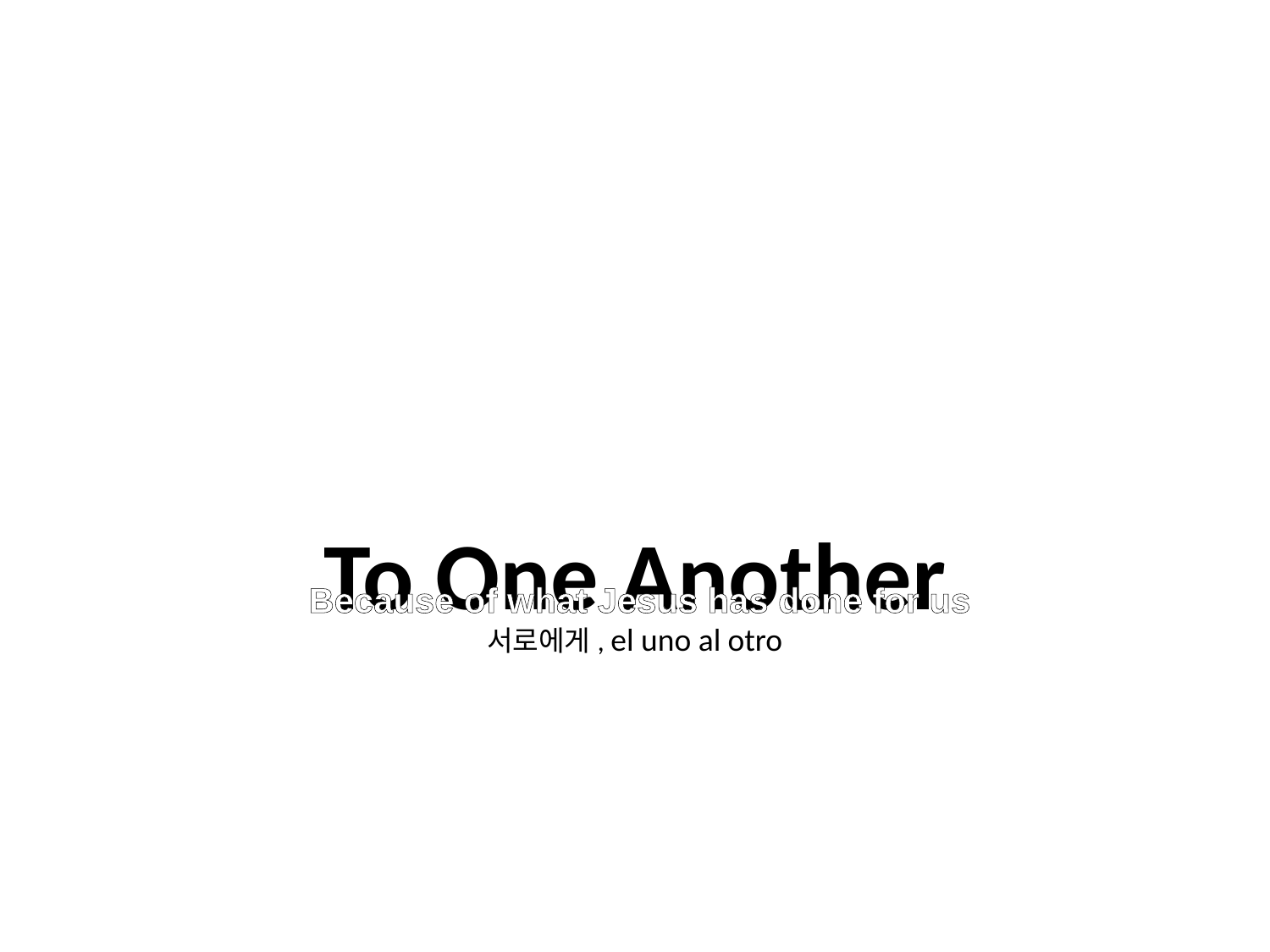

To One Another
Because of what Jesus has done for us
서로에게, el uno al otro